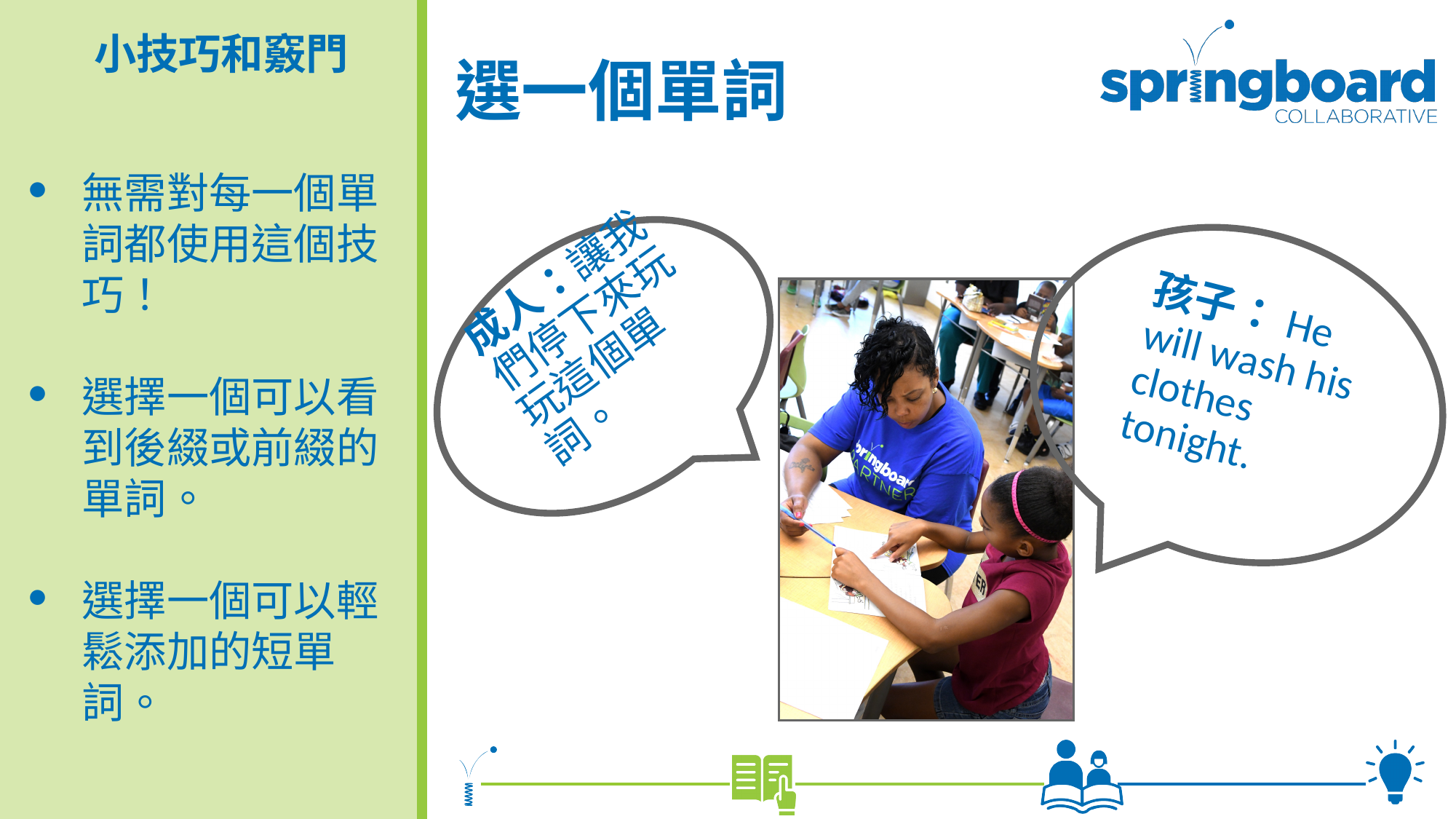

# 選一個單詞
小技巧和竅門

無需對每一個單詞都使用這個技巧！

選擇一個可以看到後綴或前綴的單詞。

選擇一個可以輕鬆添加的短單詞。

成人：讓我們停下來玩玩這個單詞。

孩子：He will wash his clothes tonight.